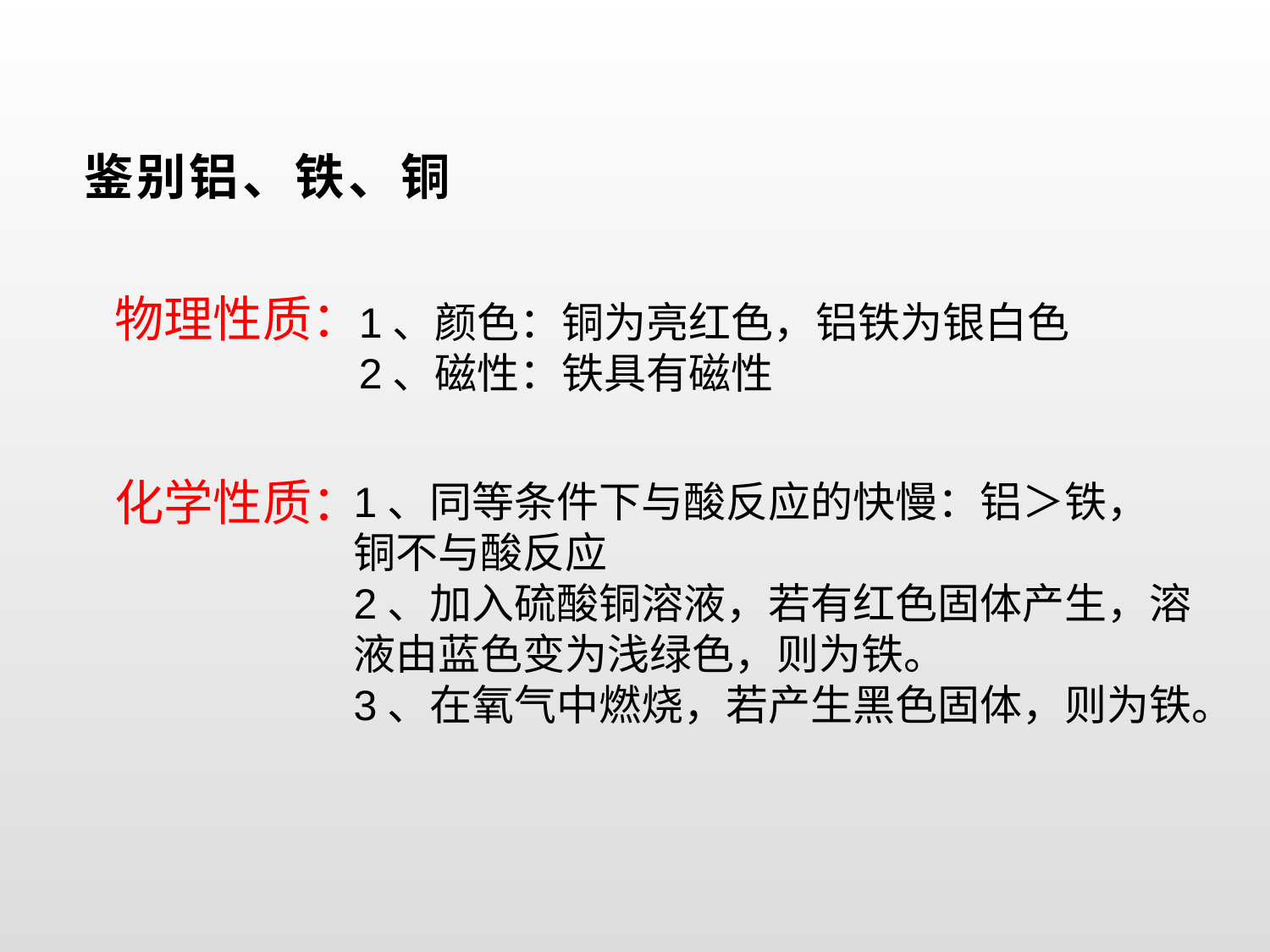

# 鉴别铝、铁、铜
物理性质：
1、颜色：铜为亮红色，铝铁为银白色
2、磁性：铁具有磁性
化学性质：
1、同等条件下与酸反应的快慢：铝＞铁，
铜不与酸反应
2、加入硫酸铜溶液，若有红色固体产生，溶液由蓝色变为浅绿色，则为铁。
3、在氧气中燃烧，若产生黑色固体，则为铁。